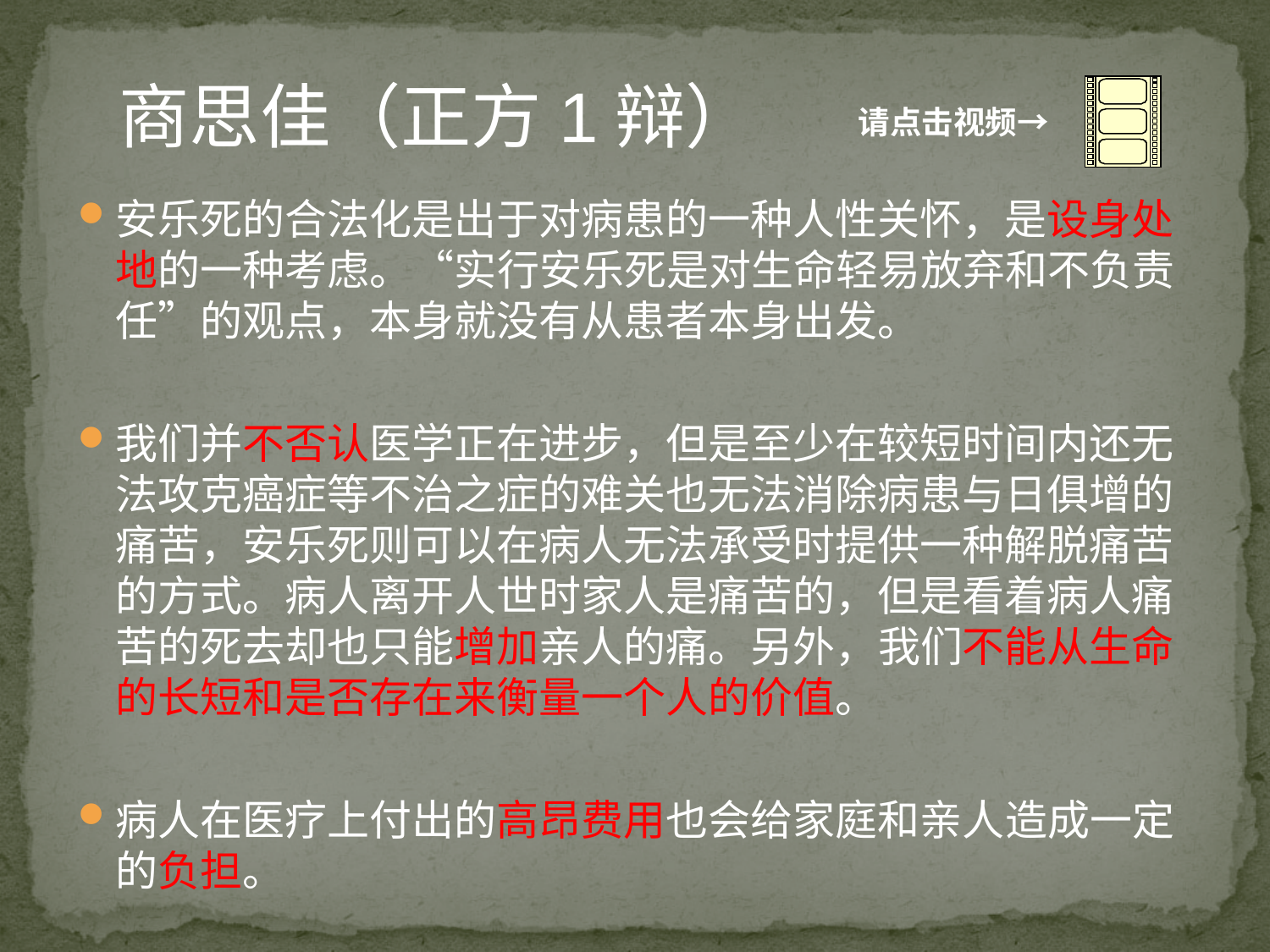

商思佳（正方1辩）

请点击视频→
安乐死的合法化是出于对病患的一种人性关怀，是设身处地的一种考虑。“实行安乐死是对生命轻易放弃和不负责任”的观点，本身就没有从患者本身出发。

我们并不否认医学正在进步，但是至少在较短时间内还无法攻克癌症等不治之症的难关也无法消除病患与日俱增的痛苦，安乐死则可以在病人无法承受时提供一种解脱痛苦的方式。病人离开人世时家人是痛苦的，但是看着病人痛苦的死去却也只能增加亲人的痛。另外，我们不能从生命的长短和是否存在来衡量一个人的价值。

病人在医疗上付出的高昂费用也会给家庭和亲人造成一定的负担。